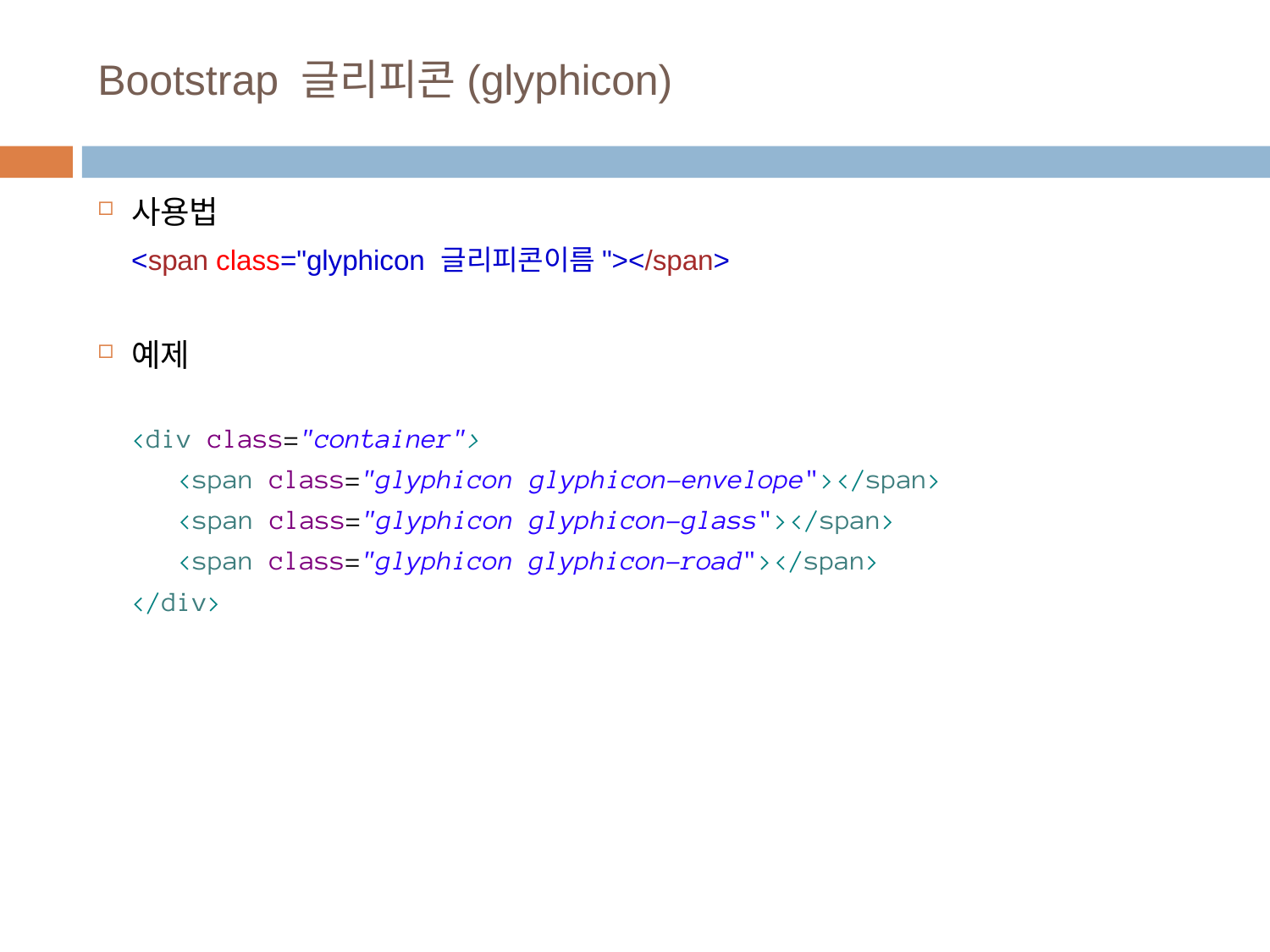

# Bootstrap 글리피콘(glyphicon)
사용법
<span class="glyphicon 글리피콘이름"></span>

예제

<div class="container">
<span class="glyphicon glyphicon-envelope"></span>
<span class="glyphicon glyphicon-glass"></span>
<span class="glyphicon glyphicon-road"></span>
</div>